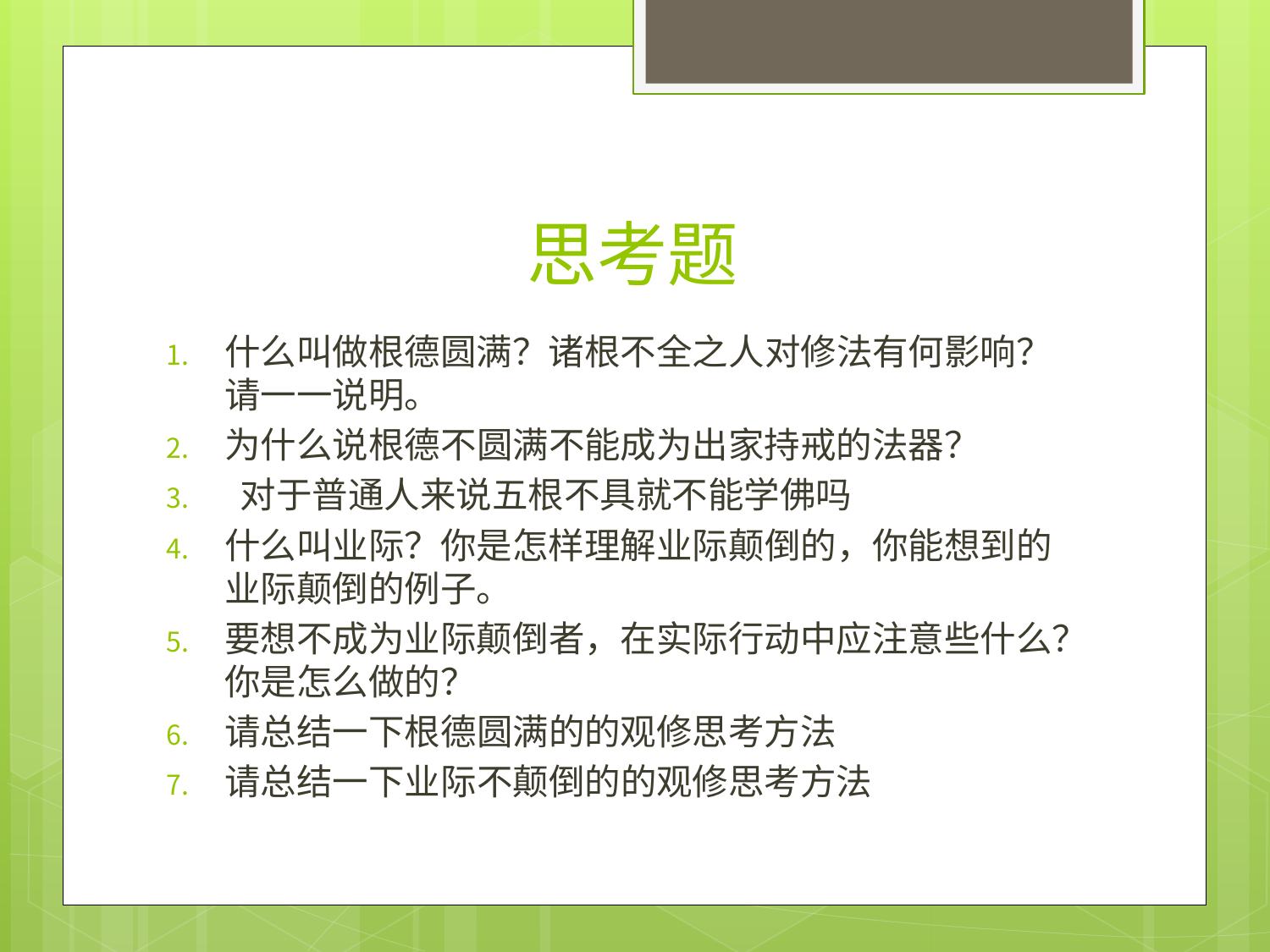

# 思考题
什么叫做根德圆满？诸根不全之人对修法有何影响？请一一说明。
为什么说根德不圆满不能成为出家持戒的法器？
 对于普通人来说五根不具就不能学佛吗
什么叫业际？你是怎样理解业际颠倒的，你能想到的业际颠倒的例子。
要想不成为业际颠倒者，在实际行动中应注意些什么？你是怎么做的？
请总结一下根德圆满的的观修思考方法
请总结一下业际不颠倒的的观修思考方法